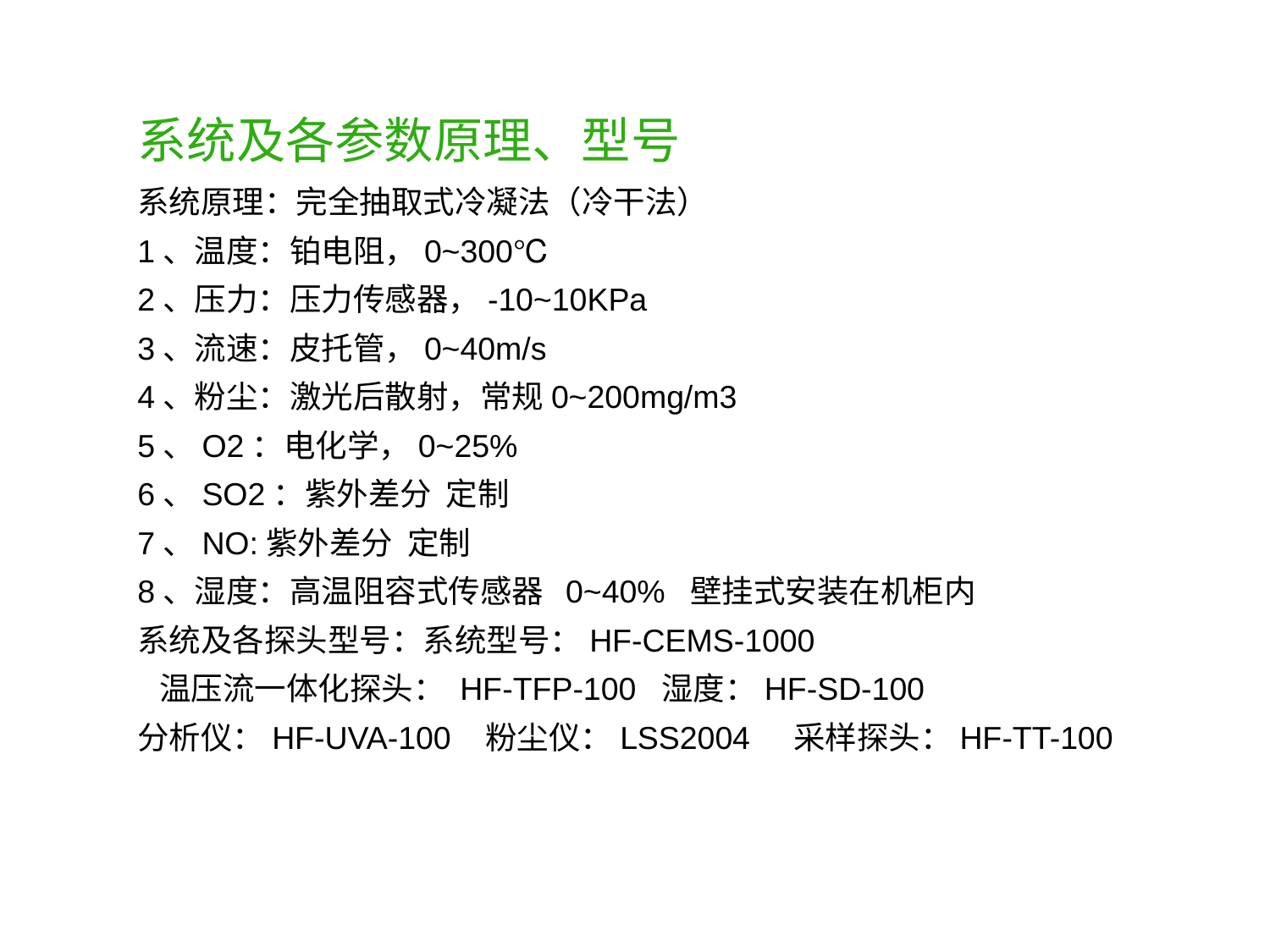

# 系统及各参数原理、型号
系统原理：完全抽取式冷凝法（冷干法）
1、温度：铂电阻，0~300℃
2、压力：压力传感器，-10~10KPa
3、流速：皮托管，0~40m/s
4、粉尘：激光后散射，常规0~200mg/m3
5、O2：电化学，0~25%
6、SO2：紫外差分  定制
7、NO:紫外差分  定制
8、湿度：高温阻容式传感器  0~40%  壁挂式安装在机柜内
系统及各探头型号：系统型号：HF-CEMS-1000
  温压流一体化探头： HF-TFP-100  湿度：HF-SD-100
分析仪：HF-UVA-100   粉尘仪：LSS2004    采样探头：HF-TT-100